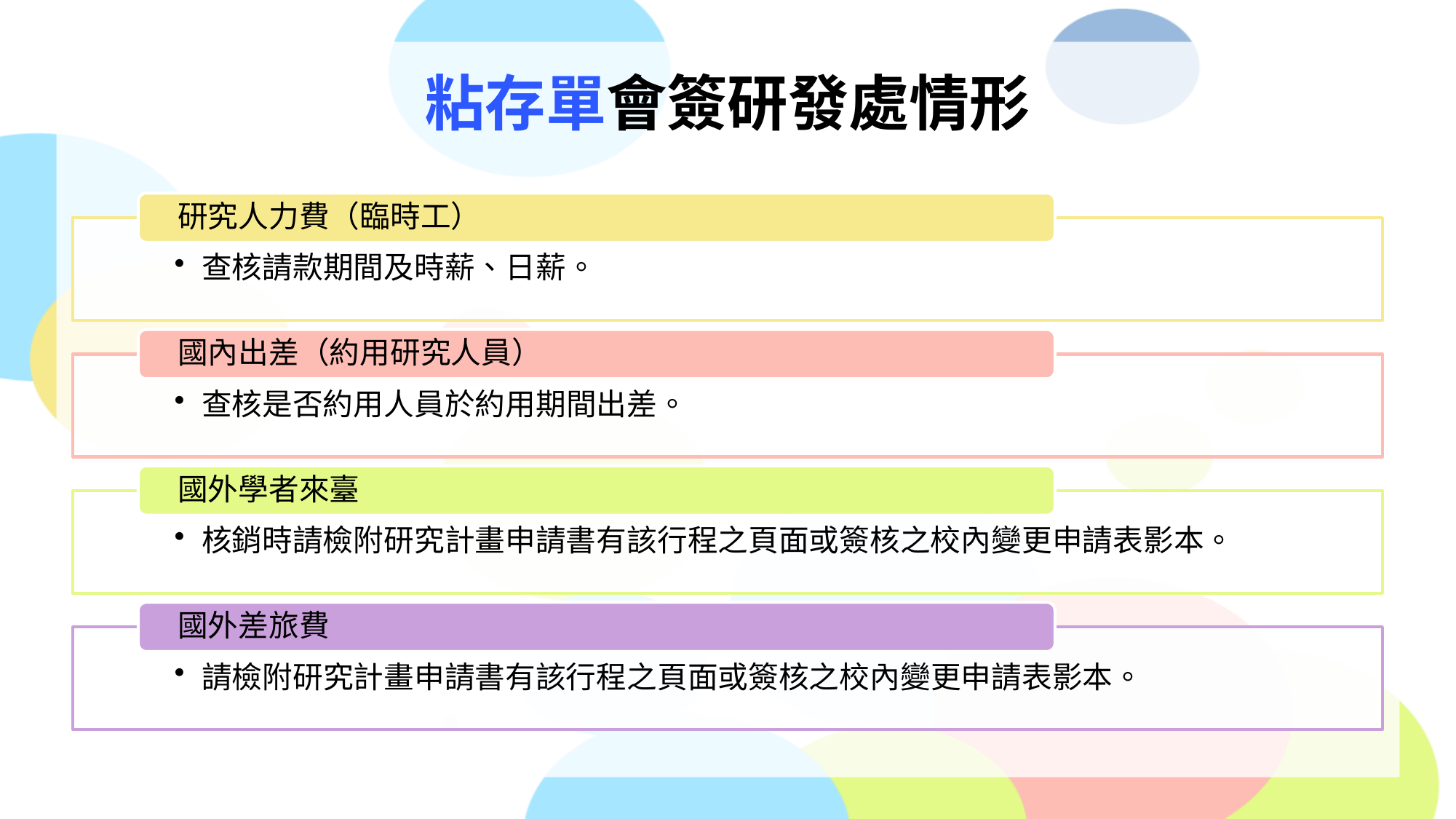

# 粘存單會簽研發處情形
查核請款期間及時薪、日薪。
研究人力費（臨時工）
查核是否約用人員於約用期間出差。
國內出差（約用研究人員）
核銷時請檢附研究計畫申請書有該行程之頁面或簽核之校內變更申請表影本。
國外學者來臺
請檢附研究計畫申請書有該行程之頁面或簽核之校內變更申請表影本。
國外差旅費